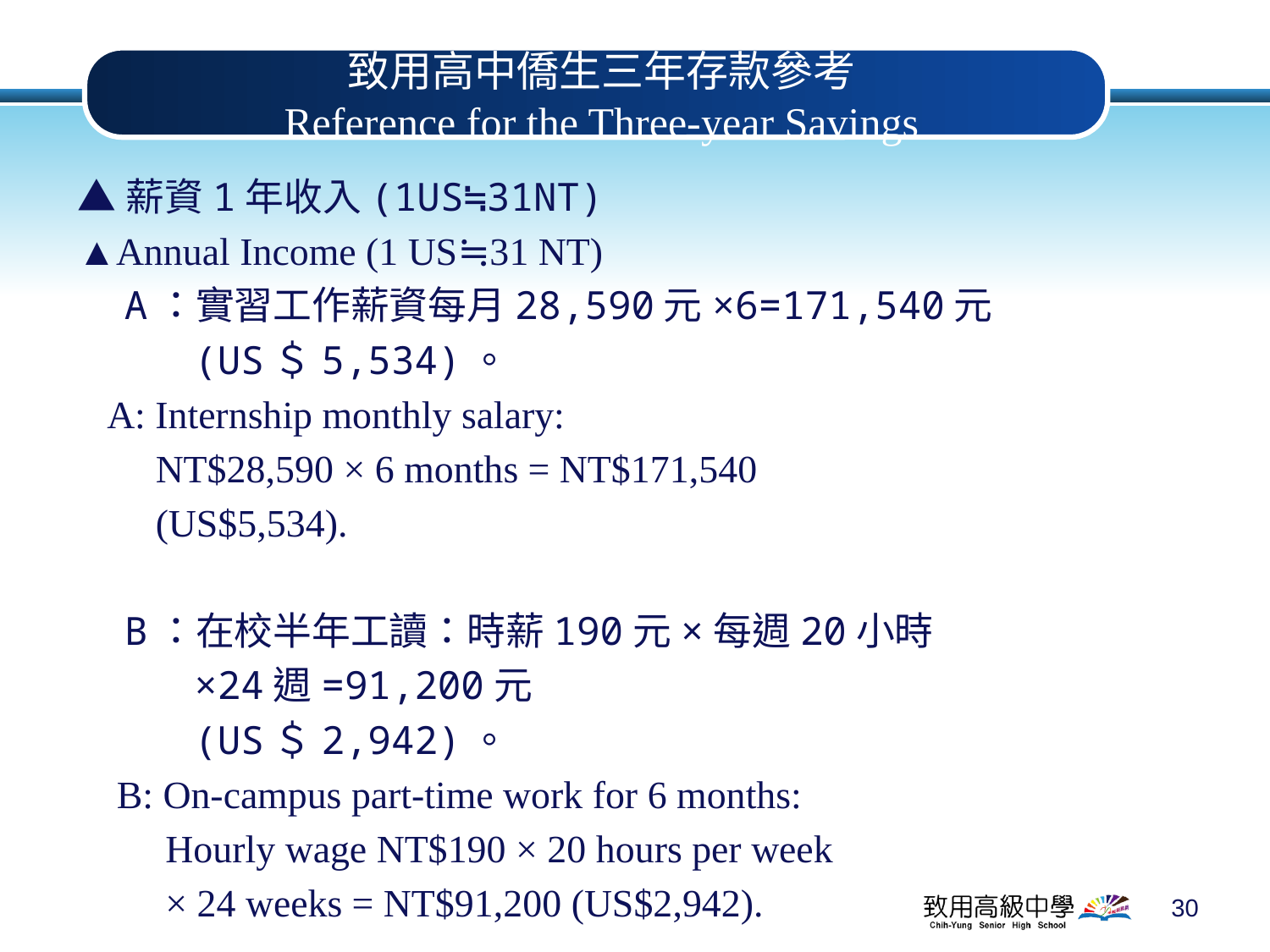

# 致用高中僑生三年存款參考 Reference for the Three-year Savings
▲薪資1年收入(1US≒31NT)
▲Annual Income (1 US≒31 NT)
  A：實習工作薪資每月28,590元×6=171,540元
     (US＄5,534)。
   A: Internship monthly salary:
        NT$28,590 × 6 months = NT$171,540
        (US$5,534).

  B：在校半年工讀：時薪190元×每週20小時
     ×24週=91,200元
     (US＄2,942)。
    B: On-campus part-time work for 6 months:
         Hourly wage NT$190 × 20 hours per week
         × 24 weeks = NT$91,200 (US$2,942).

30